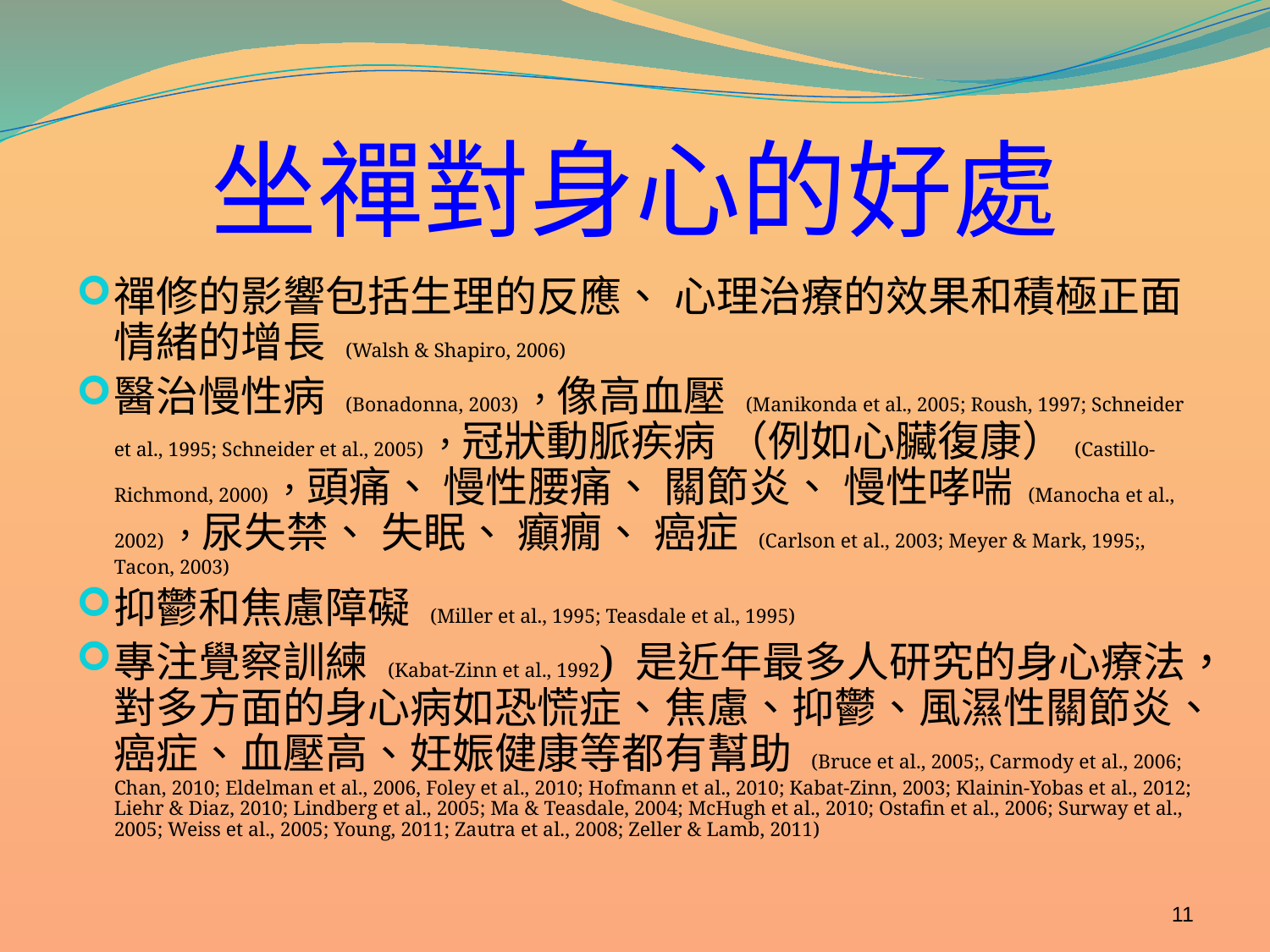

# 坐禪對身心的好處
禪修的影響包括生理的反應、 心理治療的效果和積極正面情緒的增長 (Walsh & Shapiro, 2006)
醫治慢性病 (Bonadonna, 2003)，像高血壓 (Manikonda et al., 2005; Roush, 1997; Schneider et al., 1995; Schneider et al., 2005)，冠狀動脈疾病 （例如心臟復康）(Castillo-Richmond, 2000)，頭痛、 慢性腰痛、 關節炎、 慢性哮喘 (Manocha et al., 2002)，尿失禁、 失眠、 癲癇、 癌症 (Carlson et al., 2003; Meyer & Mark, 1995;, Tacon, 2003)
抑鬱和焦慮障礙 (Miller et al., 1995; Teasdale et al., 1995)
專注覺察訓練 (Kabat-Zinn et al., 1992) 是近年最多人研究的身心療法，對多方面的身心病如恐慌症、焦慮、抑鬱、風濕性關節炎、癌症、血壓高、妊娠健康等都有幫助 (Bruce et al., 2005;, Carmody et al., 2006; Chan, 2010; Eldelman et al., 2006, Foley et al., 2010; Hofmann et al., 2010; Kabat-Zinn, 2003; Klainin-Yobas et al., 2012; Liehr & Diaz, 2010; Lindberg et al., 2005; Ma & Teasdale, 2004; McHugh et al., 2010; Ostafin et al., 2006; Surway et al., 2005; Weiss et al., 2005; Young, 2011; Zautra et al., 2008; Zeller & Lamb, 2011)
11